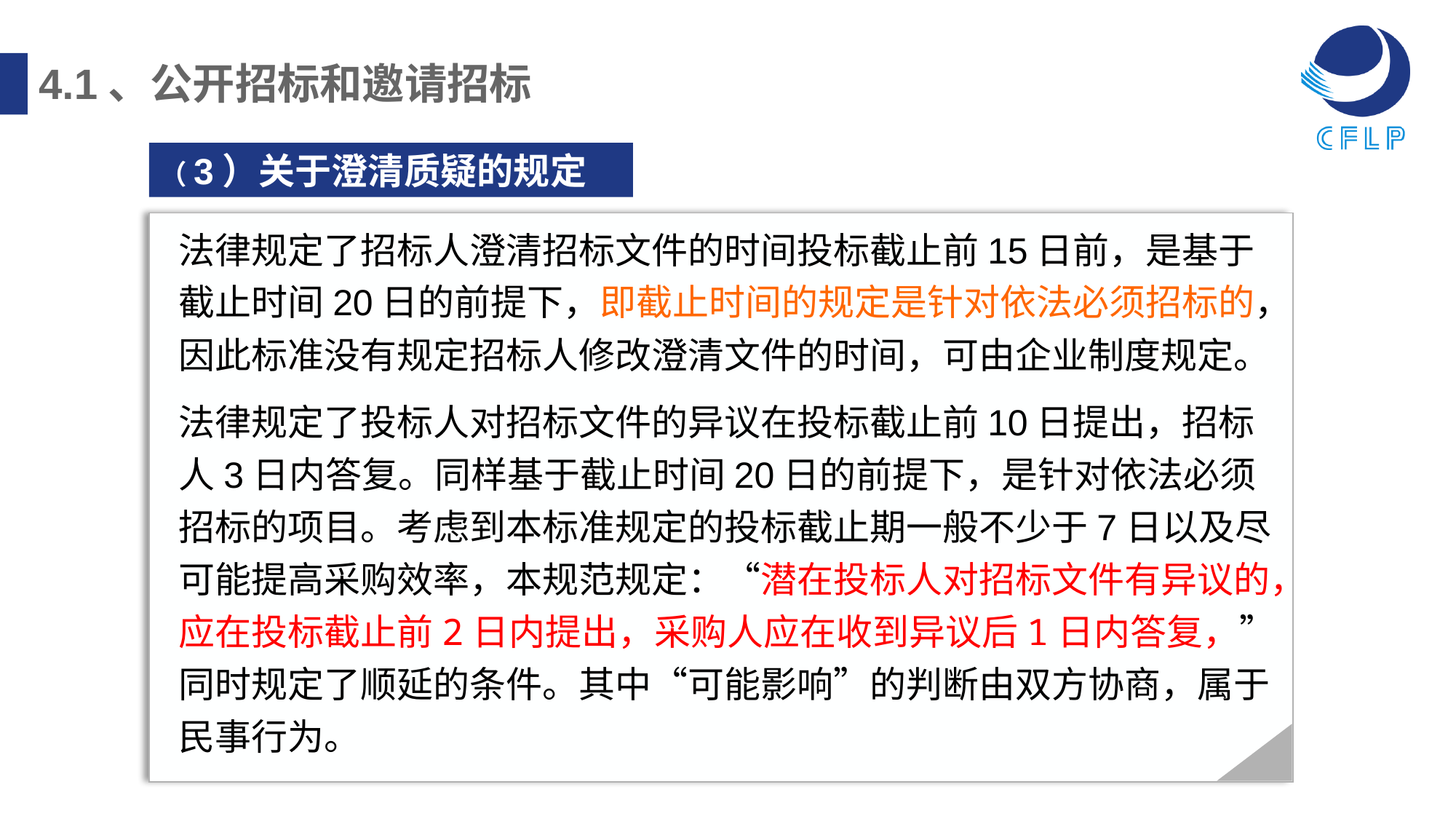

4.1、公开招标和邀请招标

（3）关于澄清质疑的规定

法律规定了招标人澄清招标文件的时间投标截止前15日前，是基于截止时间20日的前提下，即截止时间的规定是针对依法必须招标的，因此标准没有规定招标人修改澄清文件的时间，可由企业制度规定。
法律规定了投标人对招标文件的异议在投标截止前10日提出，招标人3日内答复。同样基于截止时间20日的前提下，是针对依法必须招标的项目。考虑到本标准规定的投标截止期一般不少于7日以及尽可能提高采购效率，本规范规定：“潜在投标人对招标文件有异议的，应在投标截止前2日内提出，采购人应在收到异议后1日内答复，”同时规定了顺延的条件。其中“可能影响”的判断由双方协商，属于民事行为。